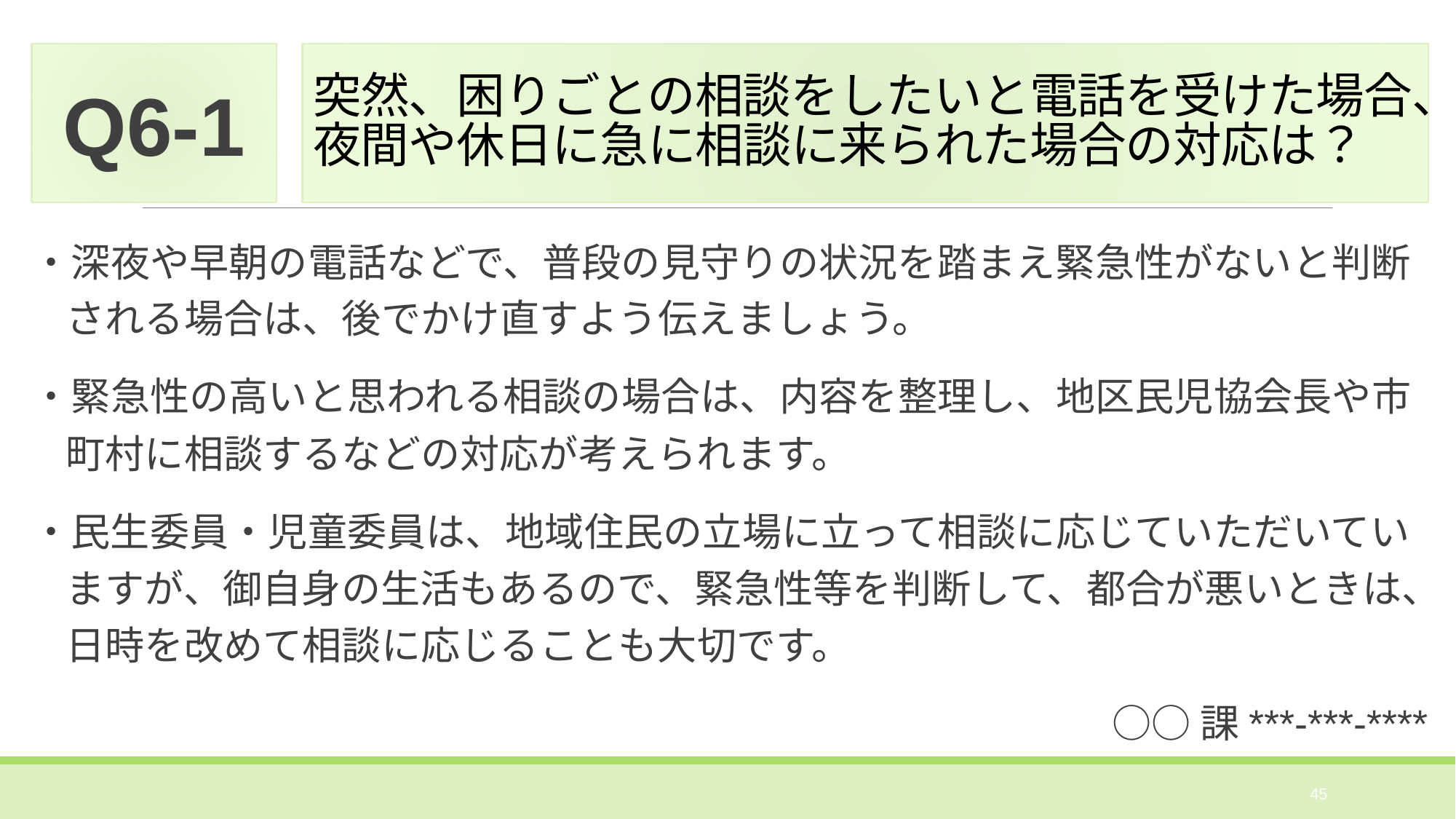

Q6-1
# 突然、困りごとの相談をしたいと電話を受けた場合、夜間や休日に急に相談に来られた場合の対応は？
・深夜や早朝の電話などで、普段の見守りの状況を踏まえ緊急性がないと判断される場合は、後でかけ直すよう伝えましょう。
・緊急性の高いと思われる相談の場合は、内容を整理し、地区民児協会長や市町村に相談するなどの対応が考えられます。
・民生委員・児童委員は、地域住民の立場に立って相談に応じていただいていますが、御自身の生活もあるので、緊急性等を判断して、都合が悪いときは、日時を改めて相談に応じることも大切です。
○○課***-***-****
45